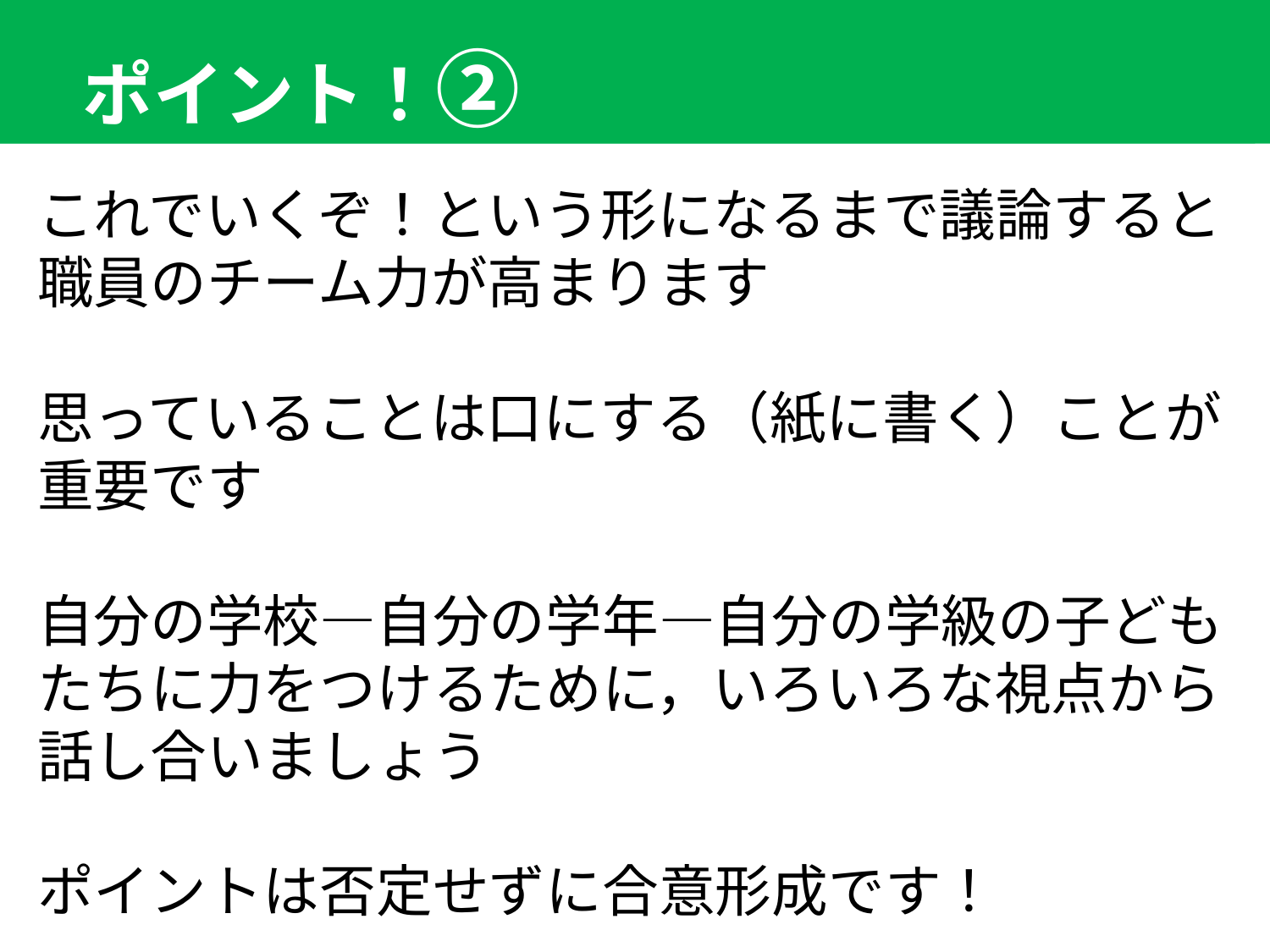

ポイント！②
これでいくぞ！という形になるまで議論すると
職員のチーム力が高まります

思っていることは口にする（紙に書く）ことが重要です

自分の学校―自分の学年―自分の学級の子どもたちに力をつけるために，いろいろな視点から話し合いましょう

ポイントは否定せずに合意形成です！